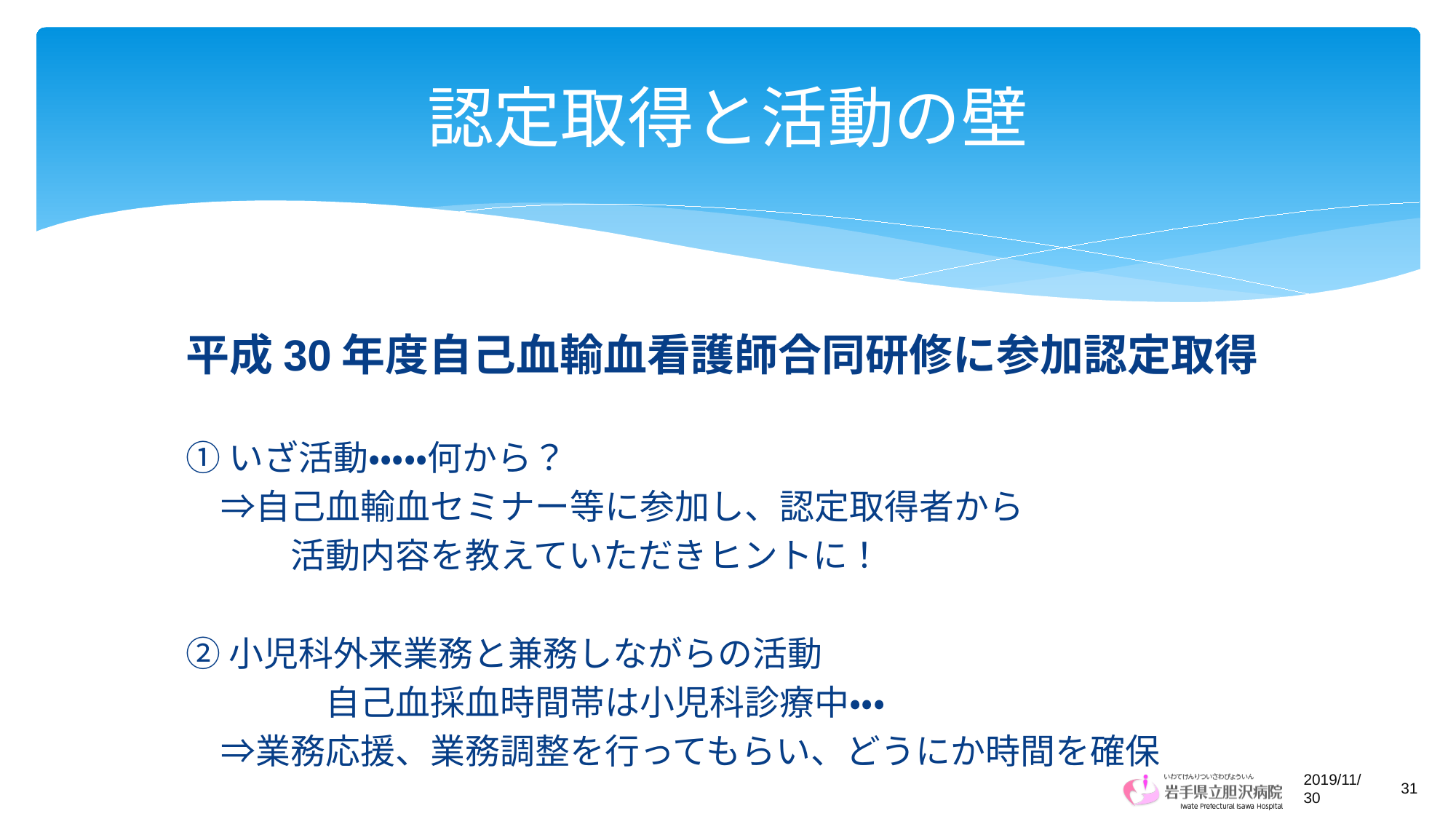

# 認定取得と活動の壁

平成30年度自己血輸血看護師合同研修に参加認定取得

①いざ活動・・・・・何から？
　⇒自己血輸血セミナー等に参加し、認定取得者から
　　　活動内容を教えていただきヒントに！

②小児科外来業務と兼務しながらの活動
　　　　自己血採血時間帯は小児科診療中・・・
　⇒業務応援、業務調整を行ってもらい、どうにか時間を確保